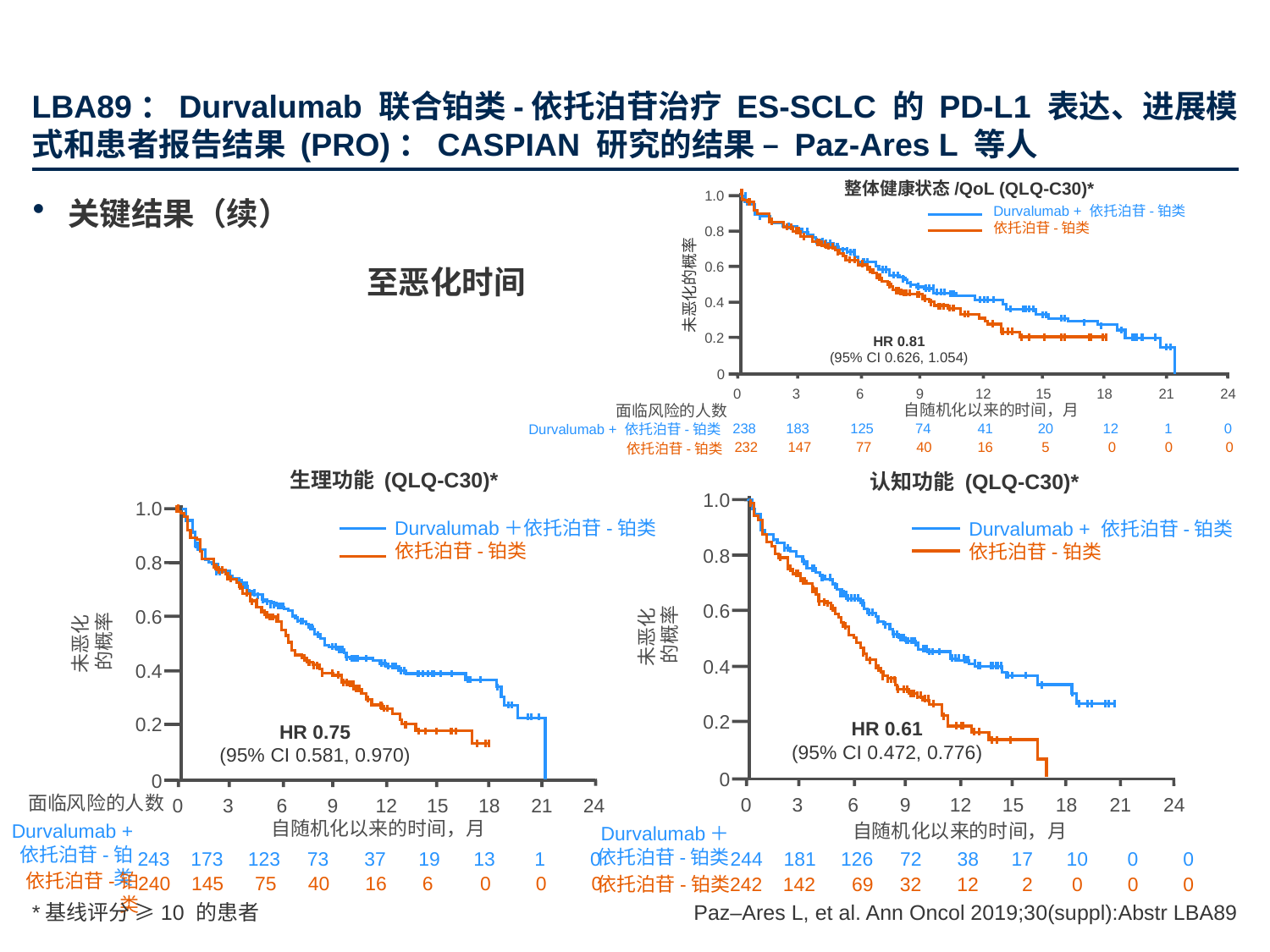

# LBA89：Durvalumab 联合铂类-依托泊苷治疗 ES-SCLC 的 PD-L1 表达、进展模式和患者报告结果 (PRO)：CASPIAN 研究的结果 – Paz-Ares L 等人
整体健康状态/QoL (QLQ-C30)*
1.0

Durvalumab + 依托泊苷-铂类
依托泊苷-铂类
0.8

0.6

0.4

0.2
HR 0.81
(95% CI 0.626, 1.054)

0

0
3
6
9
12
15
18
21
24
关键结果（续）

至恶化时间
未恶化的概率
自随机化以来的时间，月
面临风险的人数
Durvalumab + 依托泊苷-铂类
0
183
125
74
41
20
12
1
238
 0
5
 0
 0
 232
 147
77
 40
 16
依托泊苷-铂类
生理功能 (QLQ-C30)*
认知功能 (QLQ-C30)*
1.0

Durvalumab + 依托泊苷-铂类
依托泊苷-铂类
0.8

0.6
未恶化
的概率

0.4

0.2
HR 0.61
(95% CI 0.472, 0.776)

0

0
3
6
9
12
15
18
21
24
1.0

Durvalumab＋依托泊苷-铂类
依托泊苷-铂类
0.8

0.6
未恶化
的概率

0.4

0.2
HR 0.75
(95% CI 0.581, 0.970)

0

0
3
6
9
12
15
18
21
24

面临风险的人数
自随机化以来的时间，月
自随机化以来的时间，月
Durvalumab + 依托泊苷-铂类
243
123
73
37
19
13
1
0
173
Durvalumab＋依托泊苷-铂类
244
181
126
72
38
17
10
0
0
依托泊苷-铂类
 0
 240
 145
75
 40
 16
6
 0
 0
依托泊苷-铂类
 0
 242
 142
69
 32
 12
2
 0
 0
Paz–Ares L, et al. Ann Oncol 2019;30(suppl):Abstr LBA89
*基线评分 ≥10 的患者